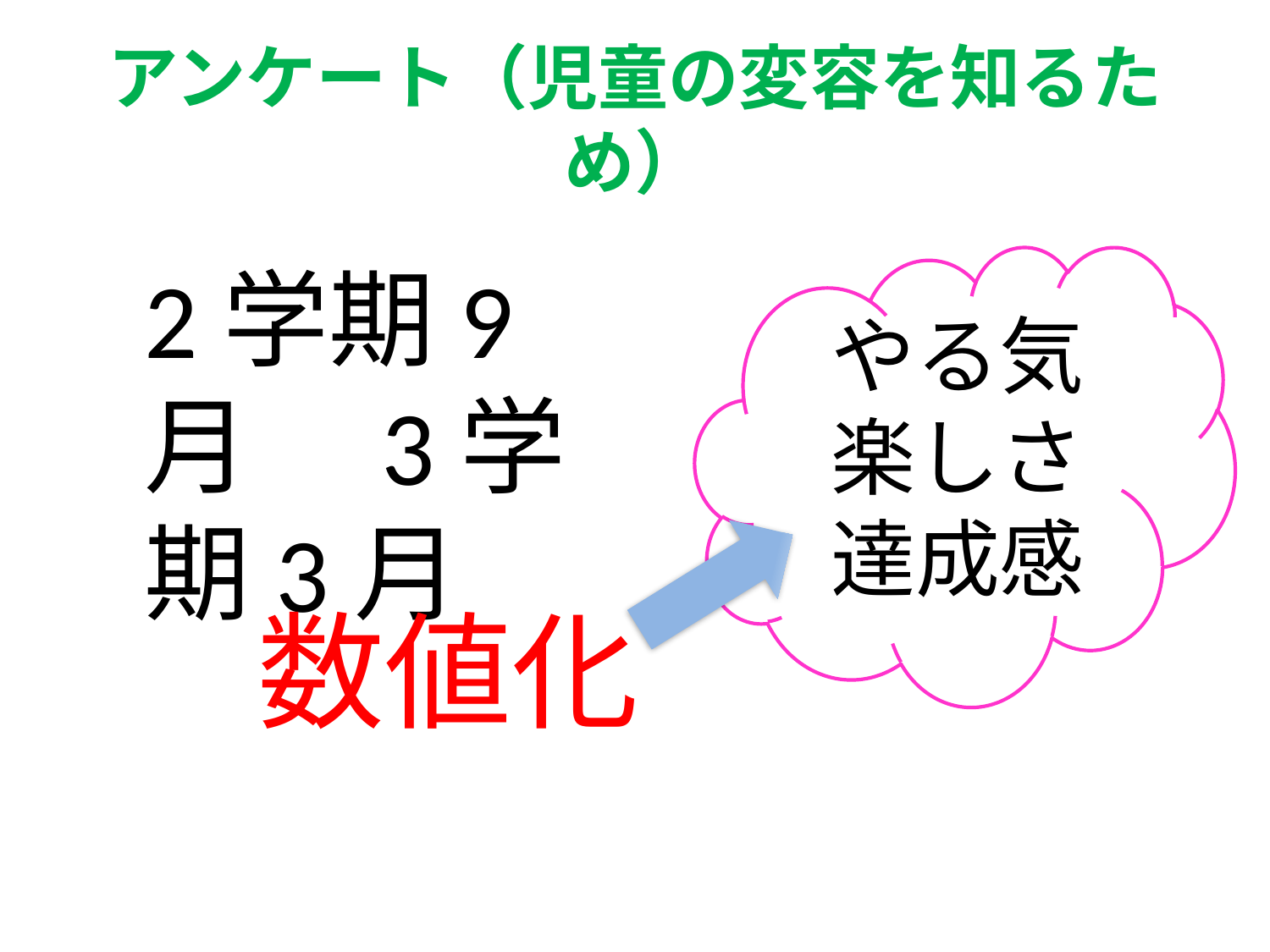

# アンケート（児童の変容を知るため）
2学期9月　3学期3月

やる気
楽しさ
達成感

数値化